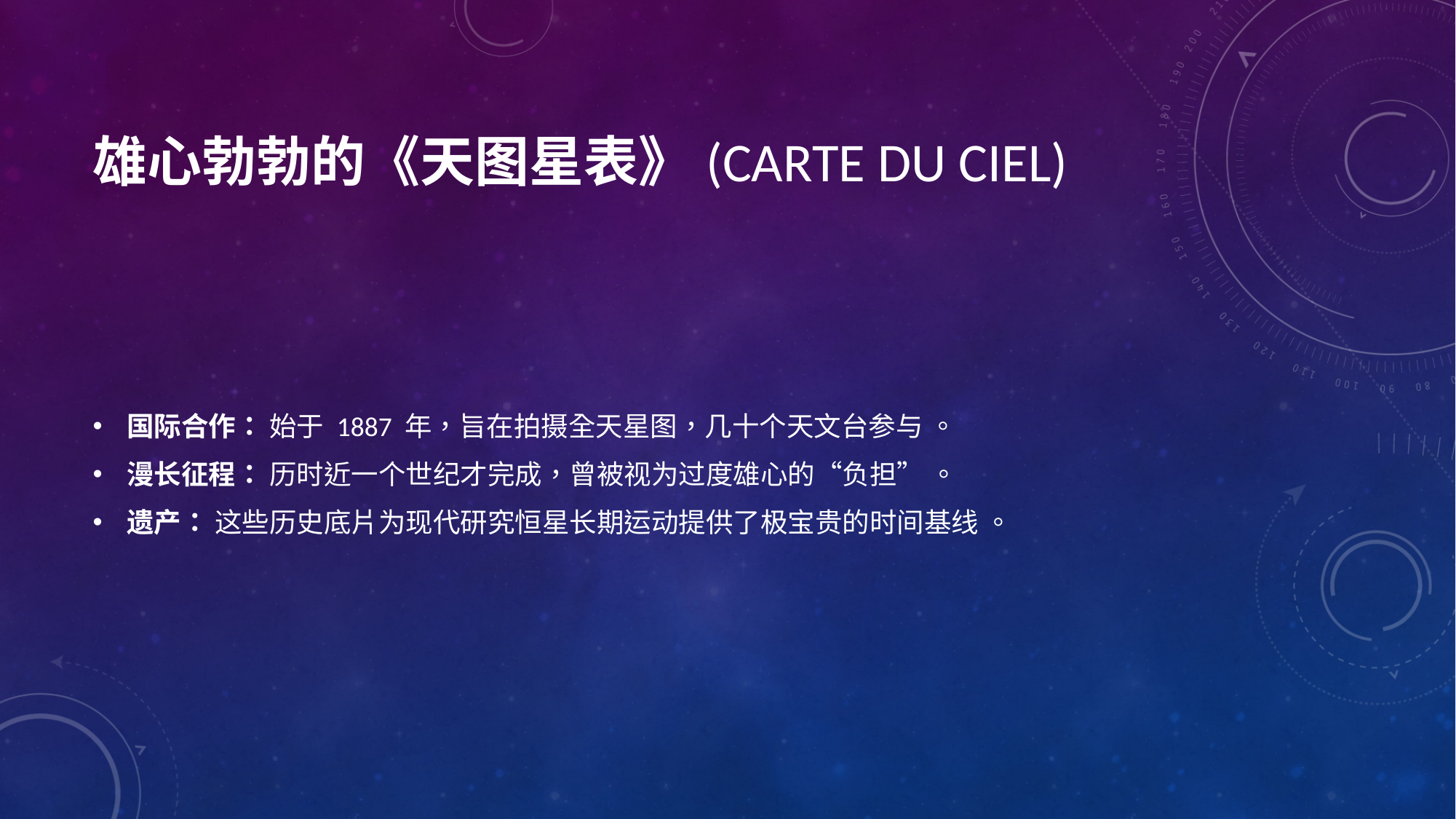

# 雄心勃勃的《天图星表》(Carte du Ciel)
国际合作： 始于 1887 年，旨在拍摄全天星图，几十个天文台参与 。
漫长征程： 历时近一个世纪才完成，曾被视为过度雄心的“负担” 。
遗产： 这些历史底片为现代研究恒星长期运动提供了极宝贵的时间基线 。